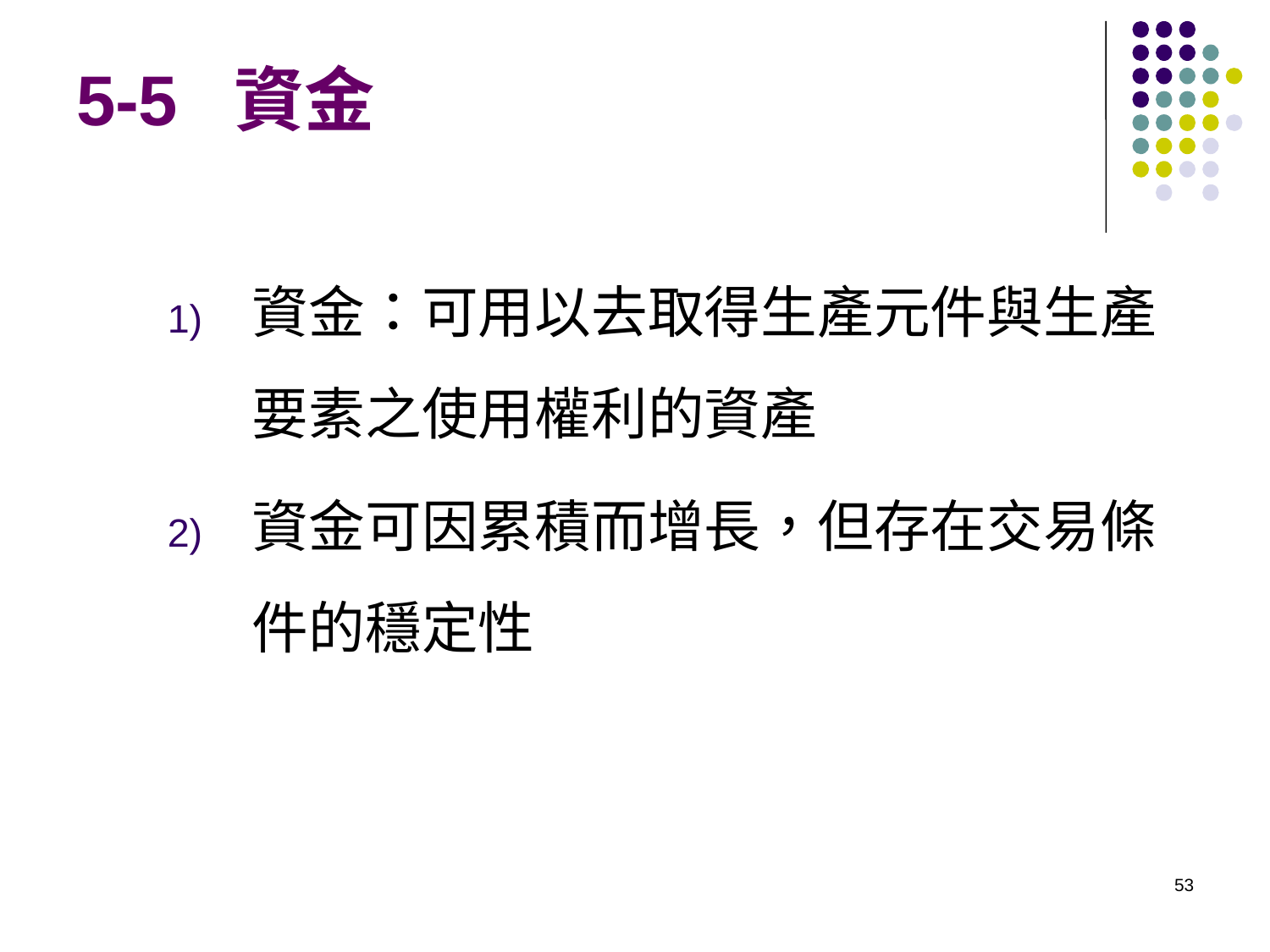

# 5-5  資金
資金：可用以去取得生產元件與生產要素之使用權利的資產
資金可因累積而增長，但存在交易條件的穩定性

53